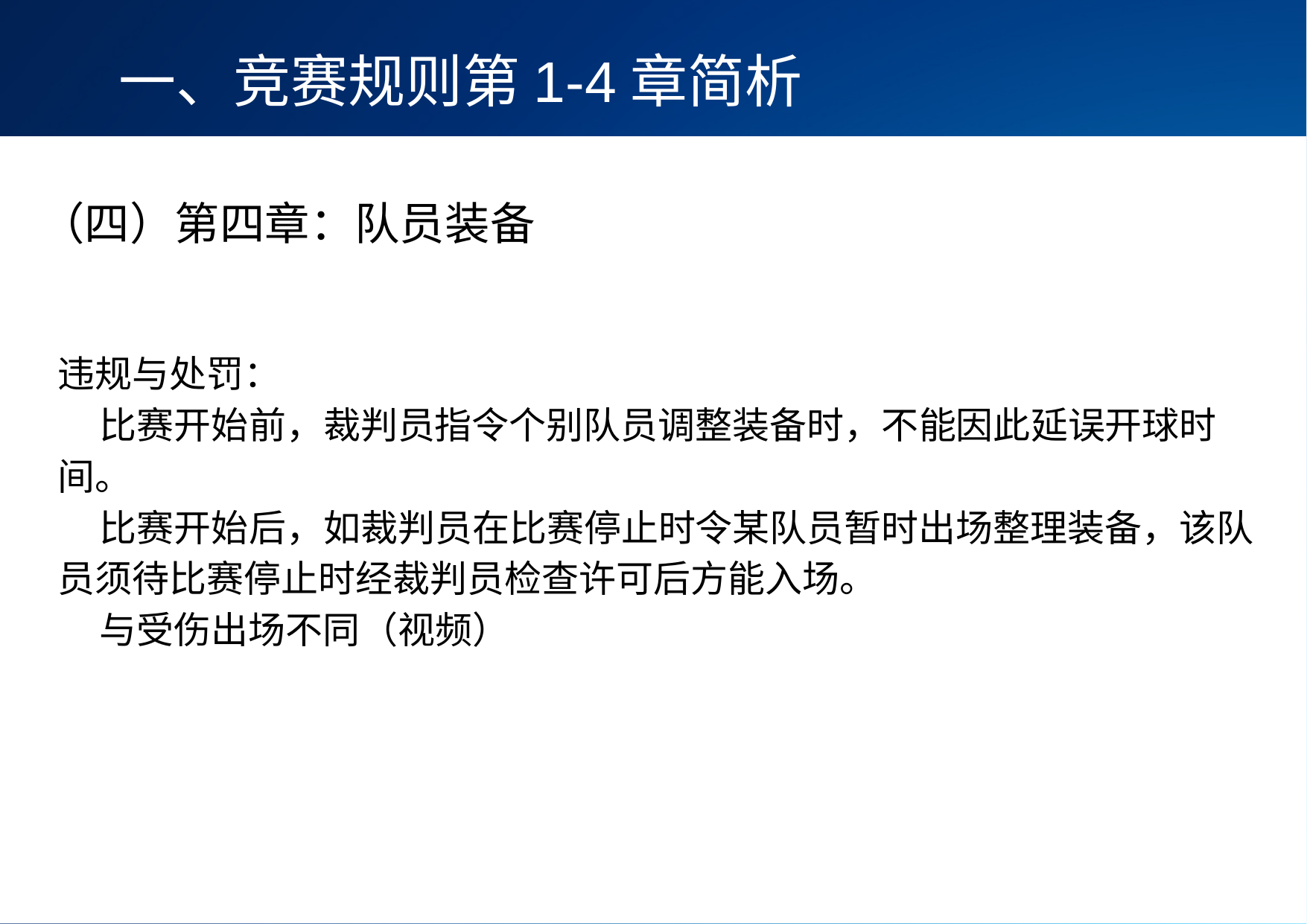

一、竞赛规则第1-4章简析

（四）第四章：队员装备
违规与处罚：
    比赛开始前，裁判员指令个别队员调整装备时，不能因此延误开球时间。
    比赛开始后，如裁判员在比赛停止时令某队员暂时出场整理装备，该队员须待比赛停止时经裁判员检查许可后方能入场。
    与受伤出场不同（视频）